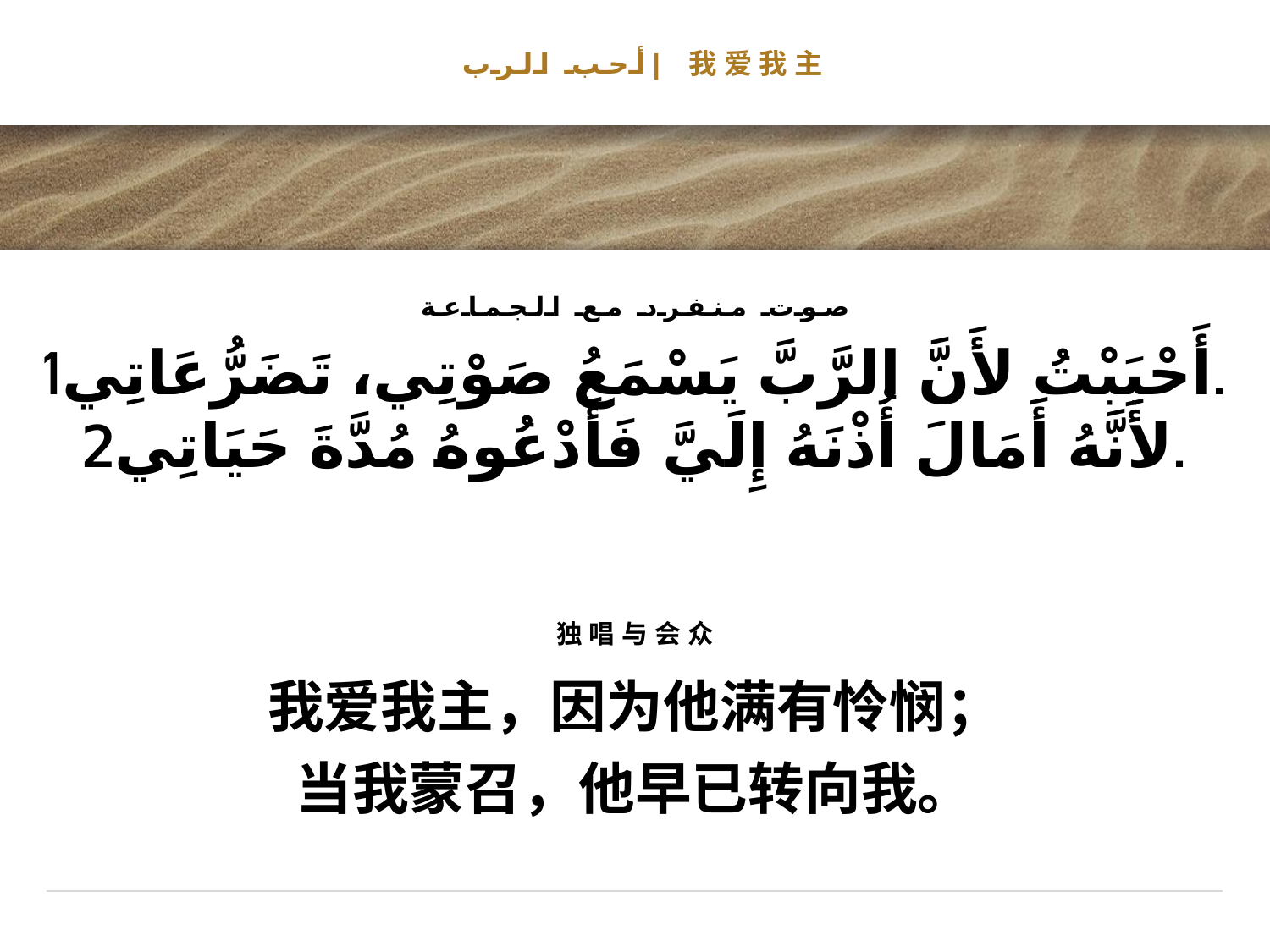

# أحب الرب| 我爱我主
صوت منفرد مع الجماعة
1أَحْبَبْتُ لأَنَّ الرَّبَّ يَسْمَعُ صَوْتِي، تَضَرُّعَاتِي.
 2لأَنَّهُ أَمَالَ أُذْنَهُ إِلَيَّ فَأَدْعُوهُ مُدَّةَ حَيَاتِي.
独唱与会众
我爱我主，因为他满有怜悯；
当我蒙召，他早已转向我。